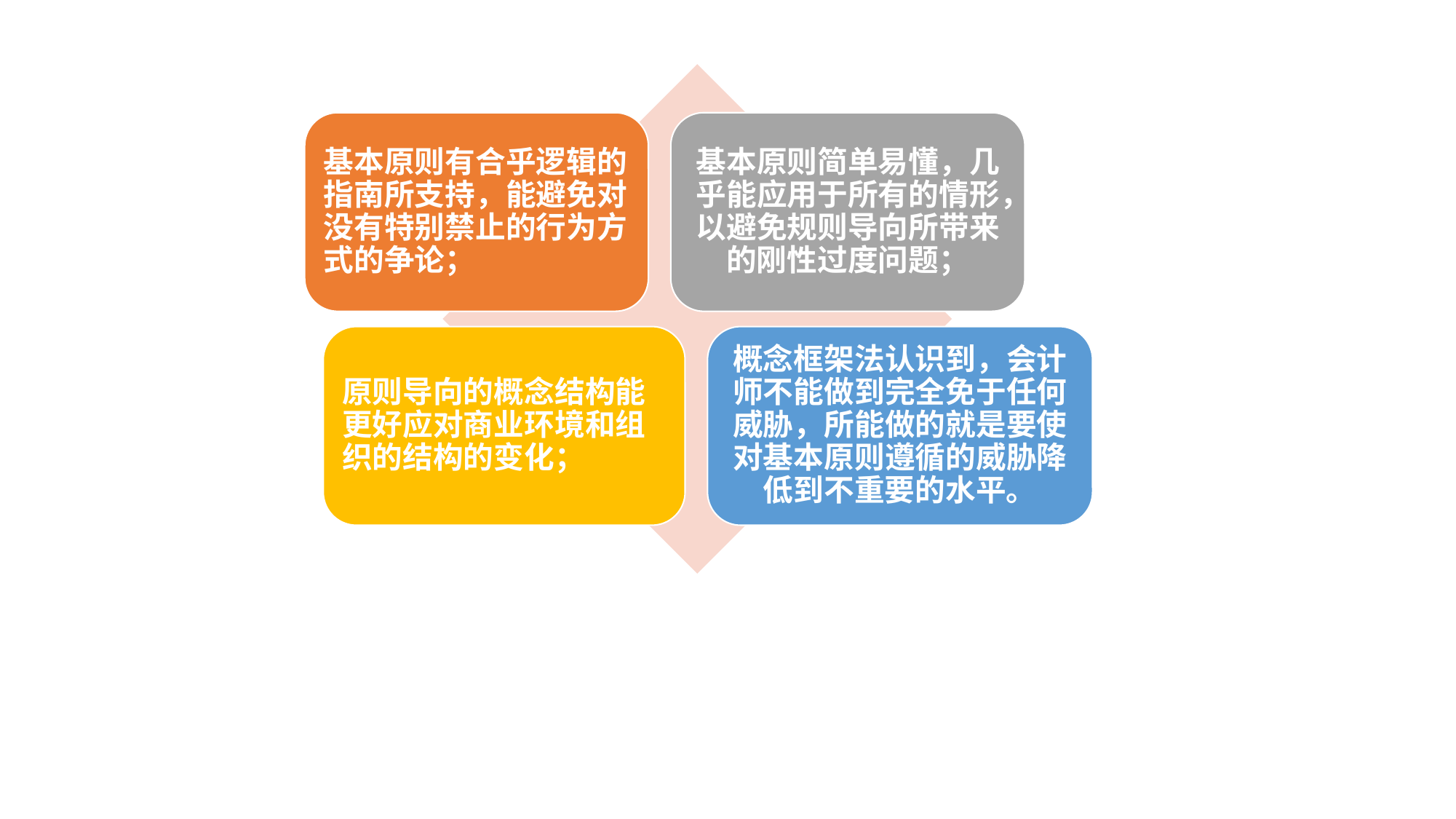

基本原则有合乎逻辑的指南所支持，能避免对没有特别禁止的行为方式的争论；
基本原则简单易懂，几乎能应用于所有的情形，以避免规则导向所带来的刚性过度问题；
原则导向的概念结构能更好应对商业环境和组织的结构的变化；
概念框架法认识到，会计师不能做到完全免于任何威胁，所能做的就是要使对基本原则遵循的威胁降低到不重要的水平。